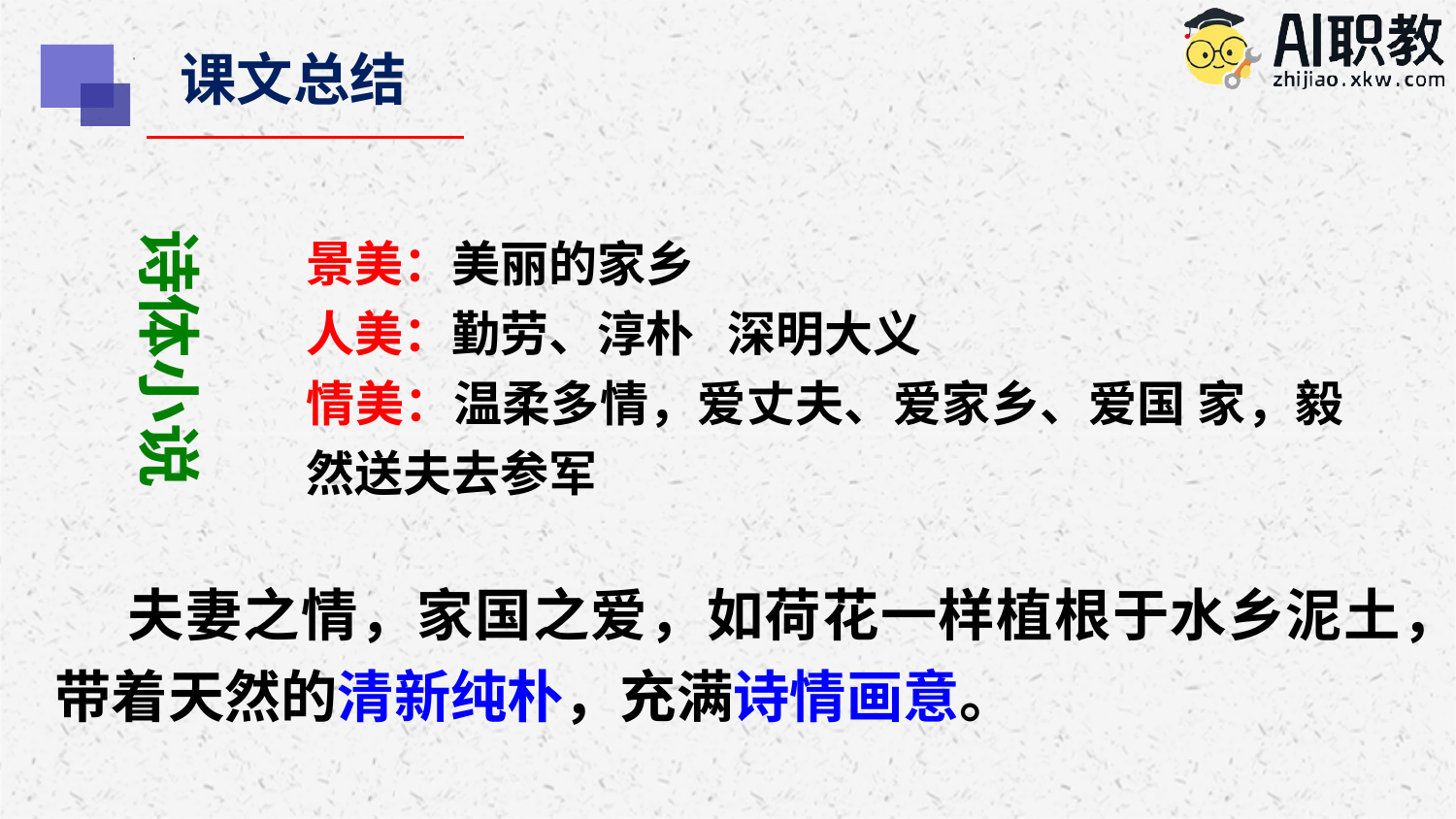

课文总结

景美：美丽的家乡
人美：勤劳、淳朴   深明大义
情美：温柔多情，爱丈夫、爱家乡、爱国 家，毅然送夫去参军
诗体小说
夫妻之情，家国之爱，如荷花一样植根于水乡泥土，带着天然的清新纯朴，充满诗情画意。